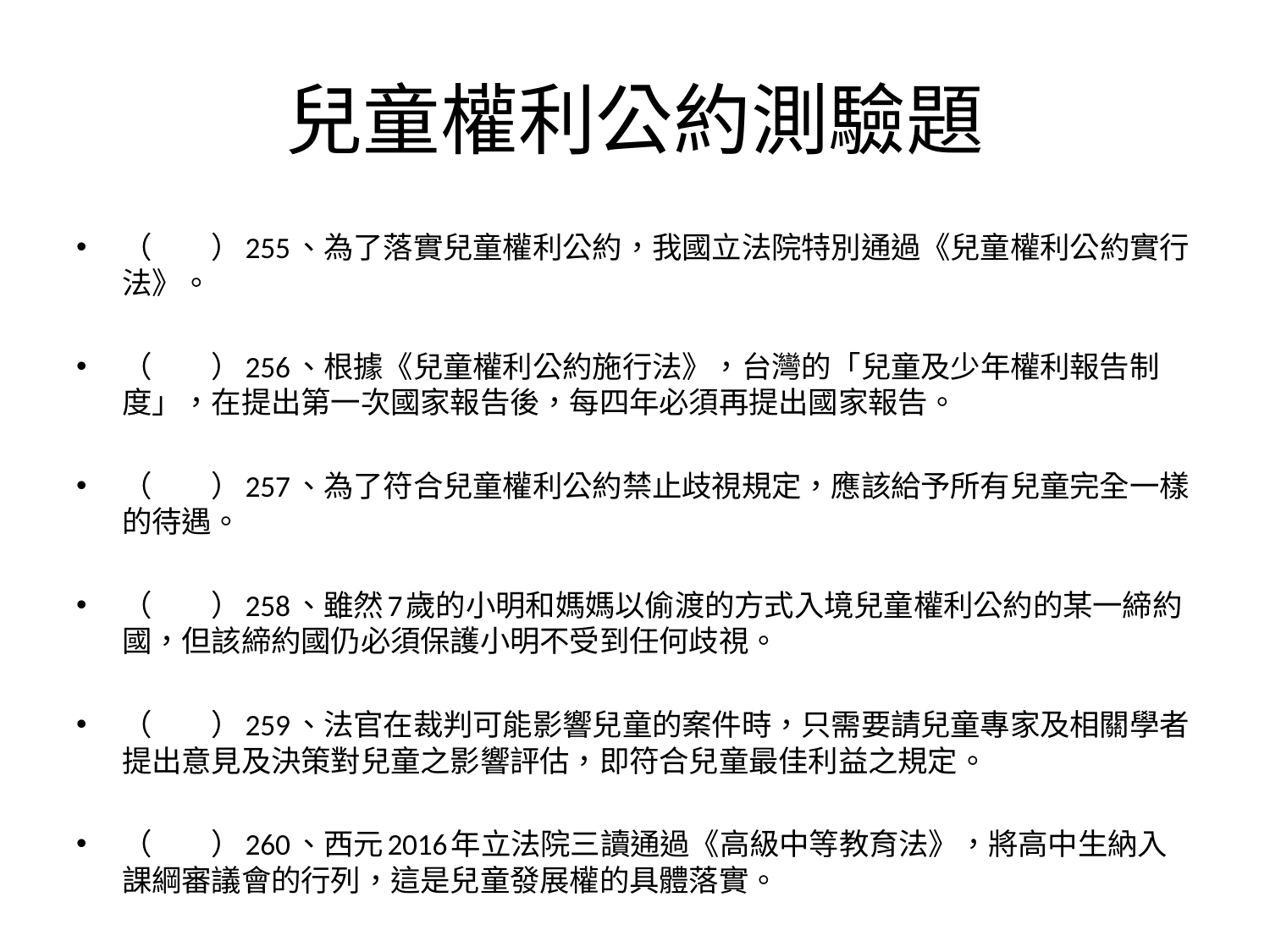

# 兒童權利公約測驗題
（　　）255、為了落實兒童權利公約，我國立法院特別通過《兒童權利公約實行法》。

（　　）256、根據《兒童權利公約施行法》，台灣的「兒童及少年權利報告制度」，在提出第一次國家報告後，每四年必須再提出國家報告。

（　　）257、為了符合兒童權利公約禁止歧視規定，應該給予所有兒童完全一樣的待遇。

（　　）258、雖然7歲的小明和媽媽以偷渡的方式入境兒童權利公約的某一締約國，但該締約國仍必須保護小明不受到任何歧視。

（　　）259、法官在裁判可能影響兒童的案件時，只需要請兒童專家及相關學者提出意見及決策對兒童之影響評估，即符合兒童最佳利益之規定。

（　　）260、西元2016年立法院三讀通過《高級中等教育法》，將高中生納入課綱審議會的行列，這是兒童發展權的具體落實。